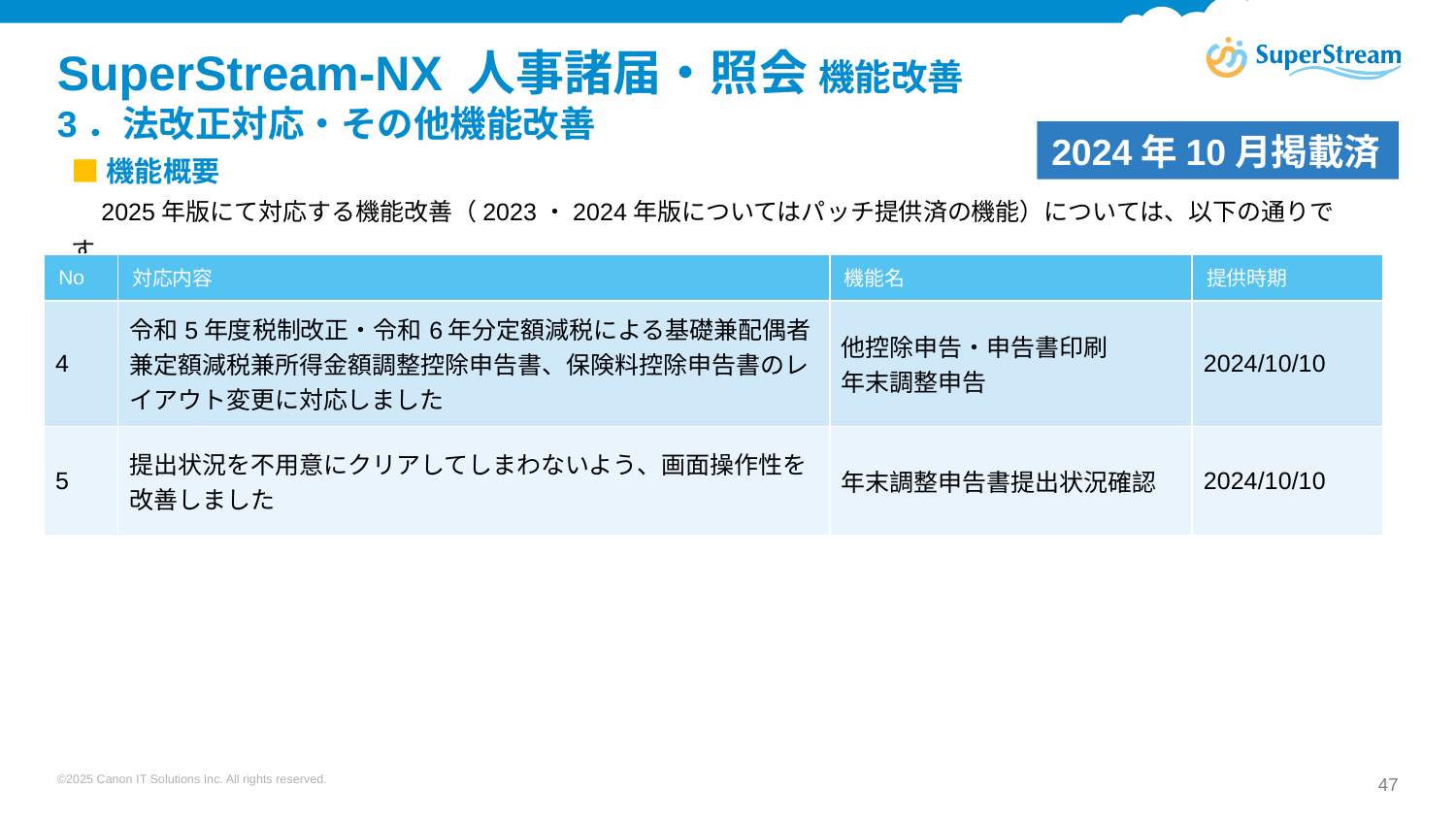

# SuperStream-NX 人事諸届・照会 機能改善 3．法改正対応・その他機能改善
2024年10月掲載済
■機能概要
　2025年版にて対応する機能改善（2023・2024年版についてはパッチ提供済の機能）については、以下の通りです
| No | 対応内容 | 機能名 | 提供時期 |
| --- | --- | --- | --- |
| 4 | 令和5年度税制改正・令和6年分定額減税による基礎兼配偶者兼定額減税兼所得金額調整控除申告書、保険料控除申告書のレイアウト変更に対応しました | 他控除申告・申告書印刷 年末調整申告 | 2024/10/10 |
| 5 | 提出状況を不用意にクリアしてしまわないよう、画面操作性を改善しました | 年末調整申告書提出状況確認 | 2024/10/10 |
©2025 Canon IT Solutions Inc. All rights reserved.
47